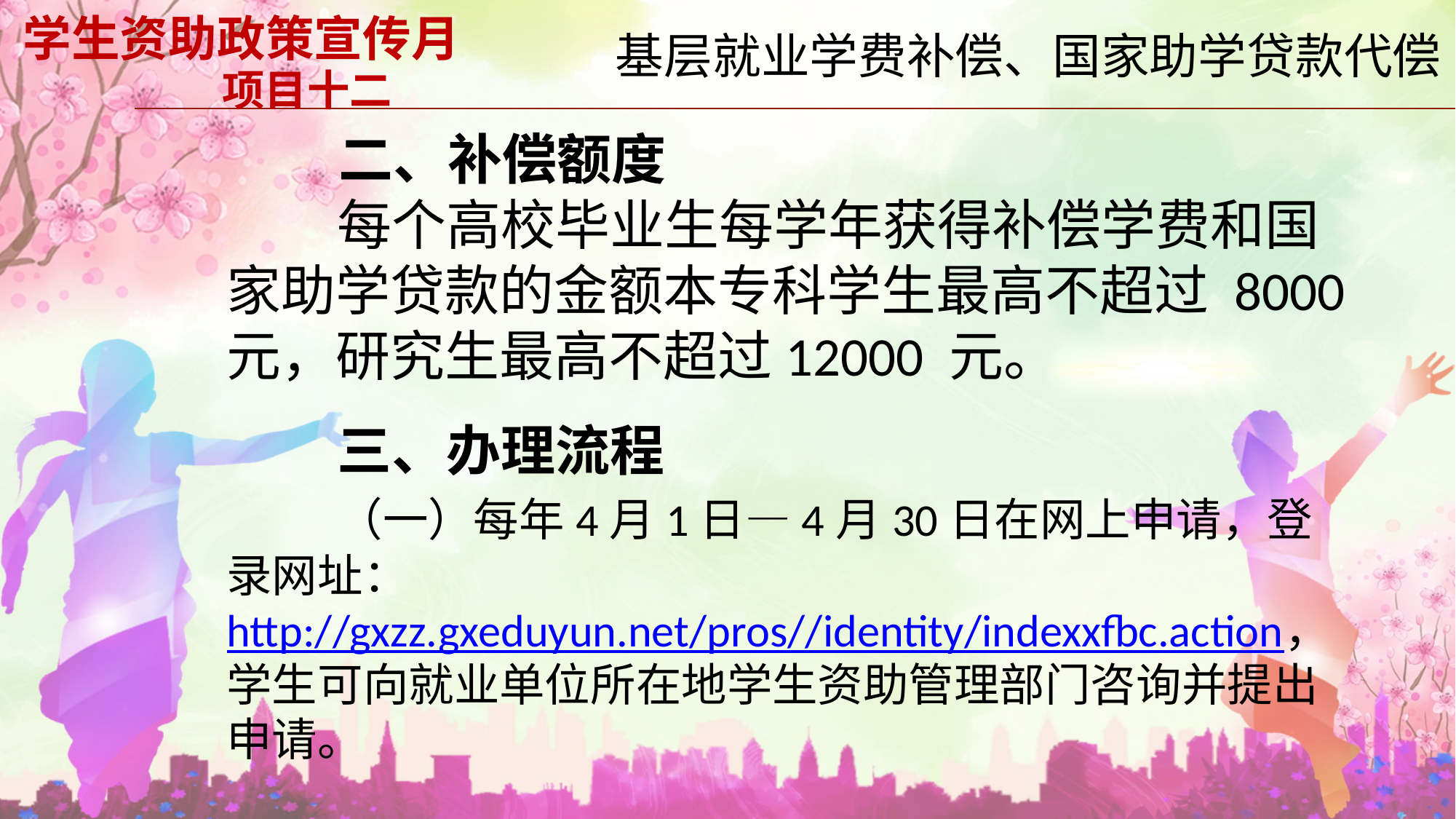

# 学生资助政策宣传月 项目十二
基层就业学费补偿、国家助学贷款代偿

        二、补偿额度
        每个高校毕业生每学年获得补偿学费和国家助学贷款的金额本专科学生最高不超过 8000 元，研究生最高不超过12000 元。

        三、办理流程
        （一）每年4月1日—4月30日在网上申请，登录网址：http://gxzz.gxeduyun.net/pros//identity/indexxfbc.action，
学生可向就业单位所在地学生资助管理部门咨询并提出申请。